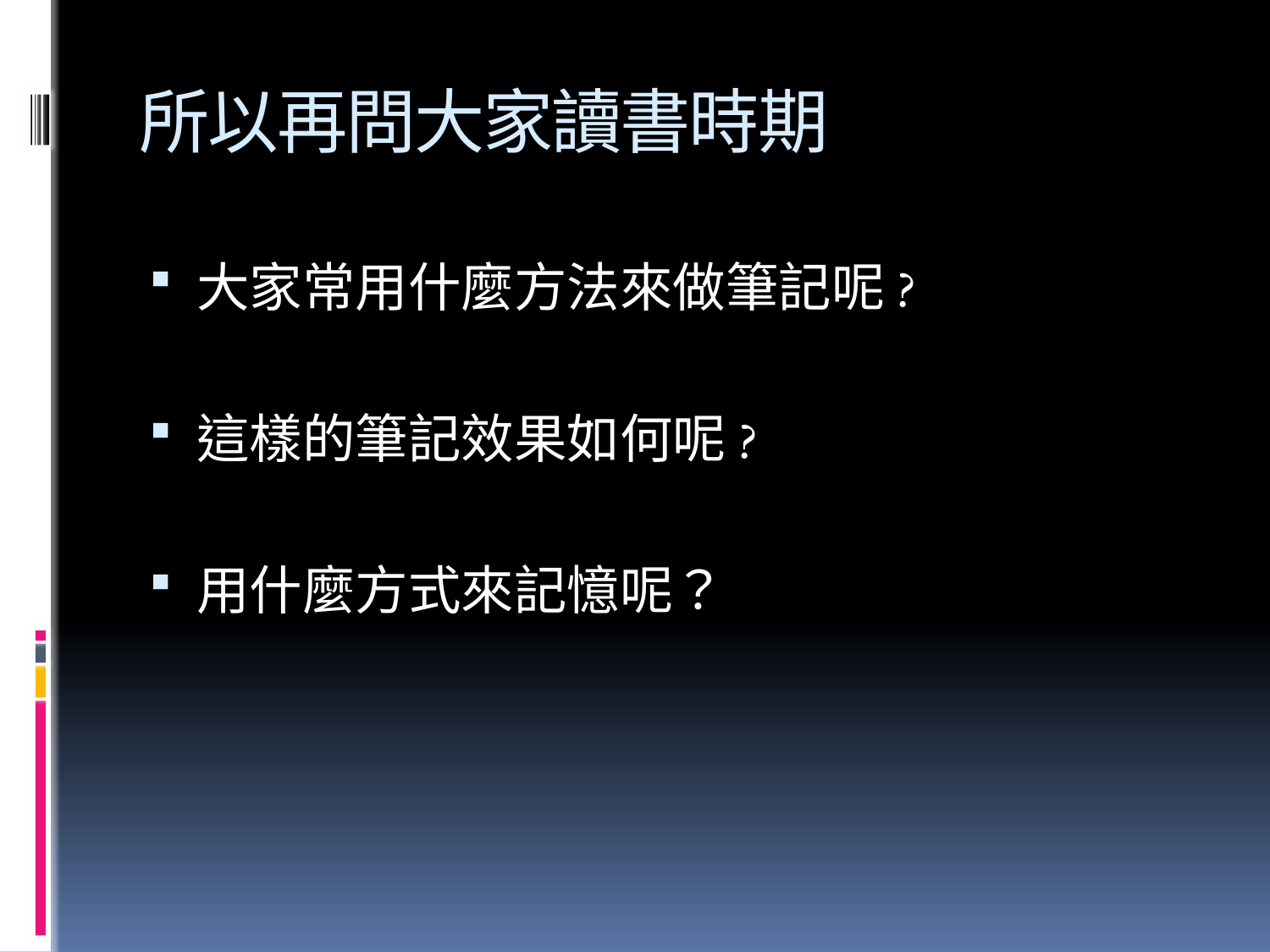

# 所以再問大家讀書時期
大家常用什麼方法來做筆記呢?

這樣的筆記效果如何呢?

用什麼方式來記憶呢？